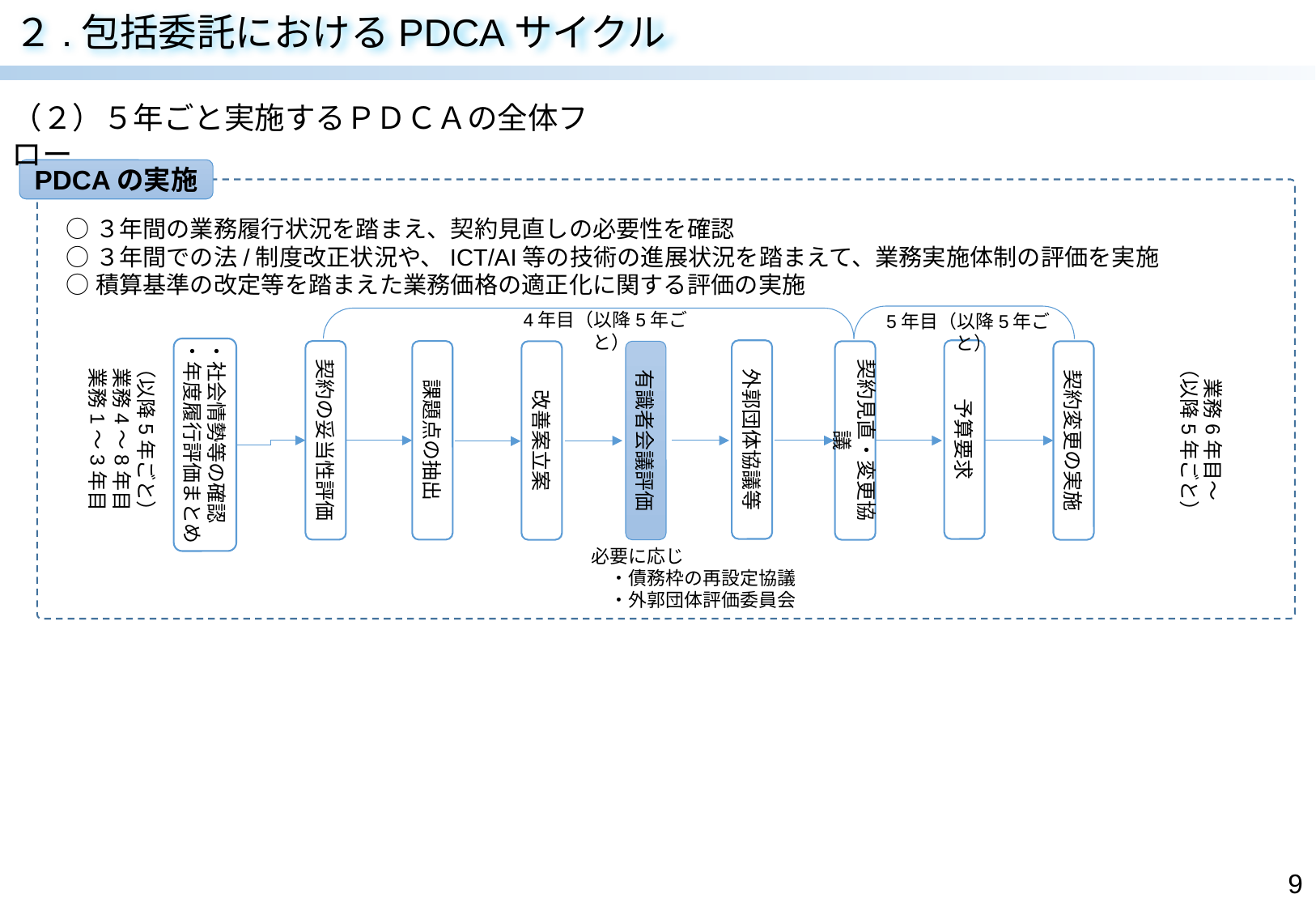

２.包括委託におけるPDCAサイクル

（２）５年ごと実施するＰＤＣＡの全体フロー
PDCAの実施

○３年間の業務履行状況を踏まえ、契約見直しの必要性を確認
○３年間での法/制度改正状況や、ICT/AI等の技術の進展状況を踏まえて、業務実施体制の評価を実施
○積算基準の改定等を踏まえた業務価格の適正化に関する評価の実施

業務6年目～
（以降5年ごと）
4年目（以降5年ごと）
5年目（以降5年ごと）
（以降5年ごと）
業務4～8年目
業務1～3年目
・社会情勢等の確認
・年度履行評価まとめ
予算要求
外郭団体協議等
課題点の抽出
契約の妥当性評価
有識者会議評価
契約見直・変更協議
改善案立案
契約変更の実施
必要に応じ
　・債務枠の再設定協議
　・外郭団体評価委員会
9